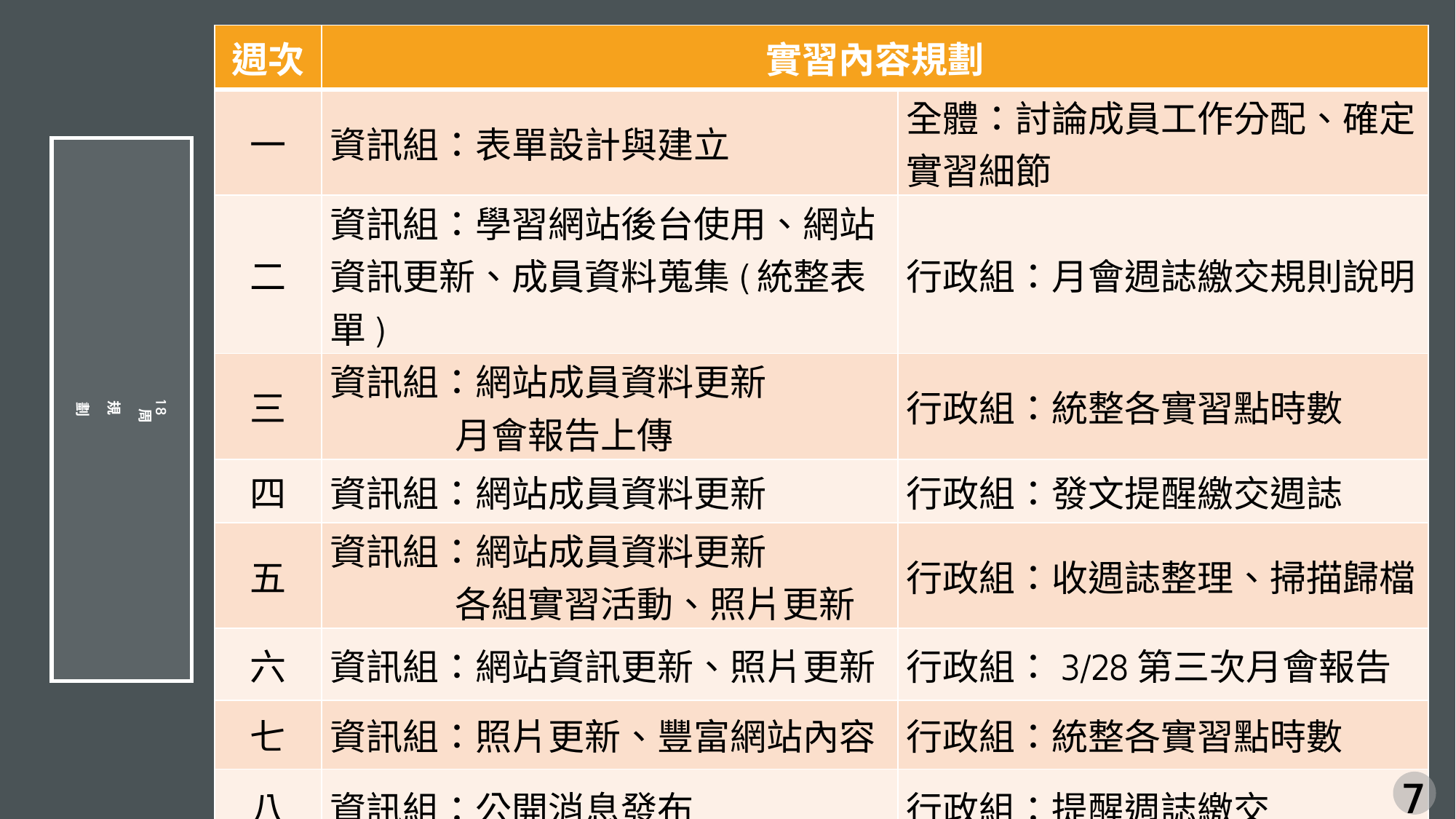

| 週次 | 實習內容規劃 |  |
| --- | --- | --- |
| 一 | 資訊組：表單設計與建立 | 全體：討論成員工作分配、確定實習細節 |
| 二 | 資訊組：學習網站後台使用、網站資訊更新、成員資料蒐集(統整表單) | 行政組：月會週誌繳交規則說明 |
| 三 | 資訊組：網站成員資料更新 月會報告上傳 | 行政組：統整各實習點時數 |
| 四 | 資訊組：網站成員資料更新 | 行政組：發文提醒繳交週誌 |
| 五 | 資訊組：網站成員資料更新 各組實習活動、照片更新 | 行政組：收週誌整理、掃描歸檔 |
| 六 | 資訊組：網站資訊更新、照片更新 | 行政組：3/28第三次月會報告 |
| 七 | 資訊組：照片更新、豐富網站內容 | 行政組：統整各實習點時數 |
| 八 | 資訊組：公開消息發布 | 行政組：提醒週誌繳交 |
| 九 | 資訊組：網站資訊更新、照片更新 | 行政組：收週誌整理、掃描歸檔 |

# 18 周 規 劃
7